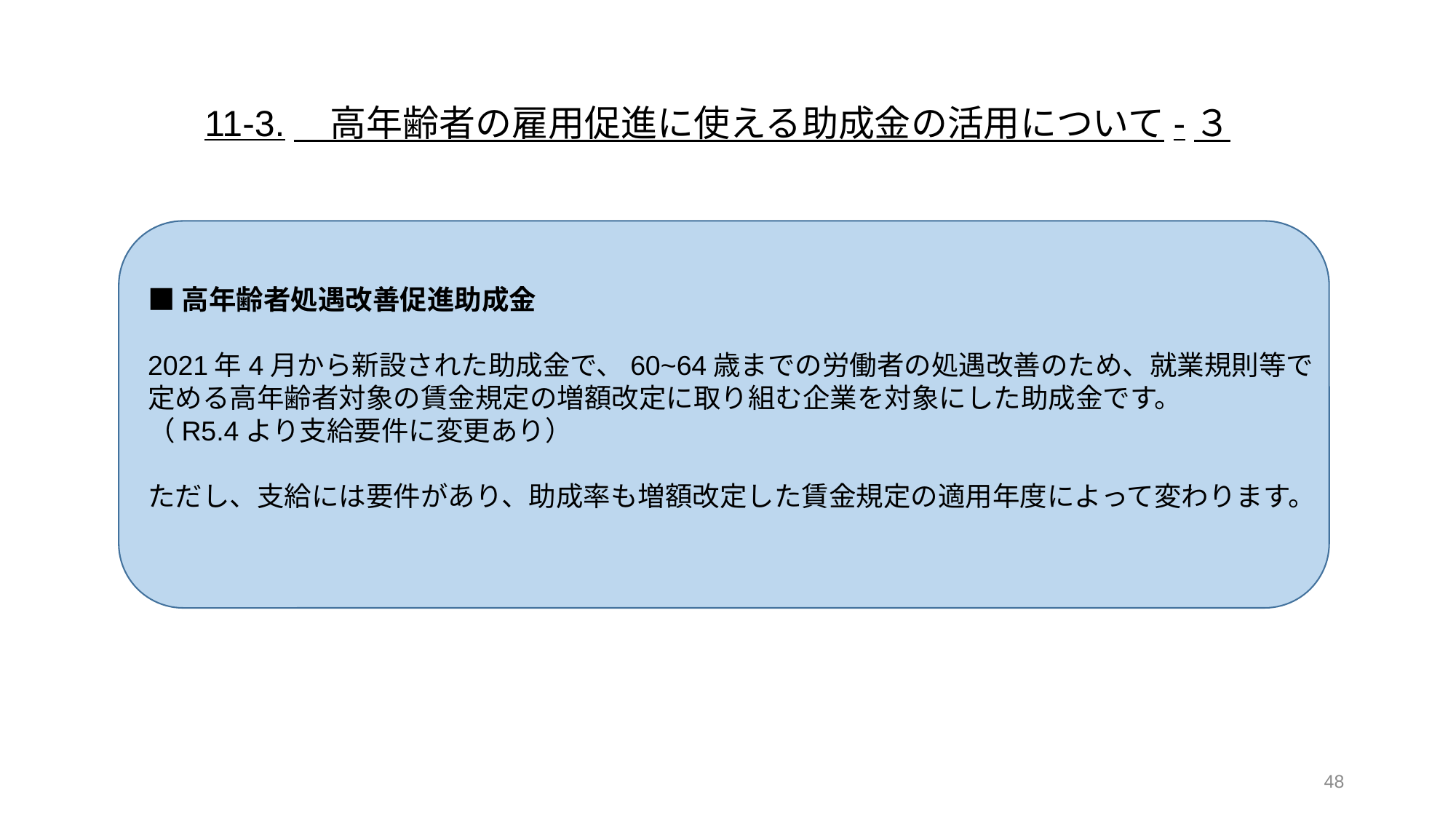

11-3.　高年齢者の雇用促進に使える助成金の活用について-３

■高年齢者処遇改善促進助成金

2021年4月から新設された助成金で、60~64歳までの労働者の処遇改善のため、就業規則等で定める高年齢者対象の賃金規定の増額改定に取り組む企業を対象にした助成金です。
（R5.4より支給要件に変更あり）

ただし、支給には要件があり、助成率も増額改定した賃金規定の適用年度によって変わります。
48